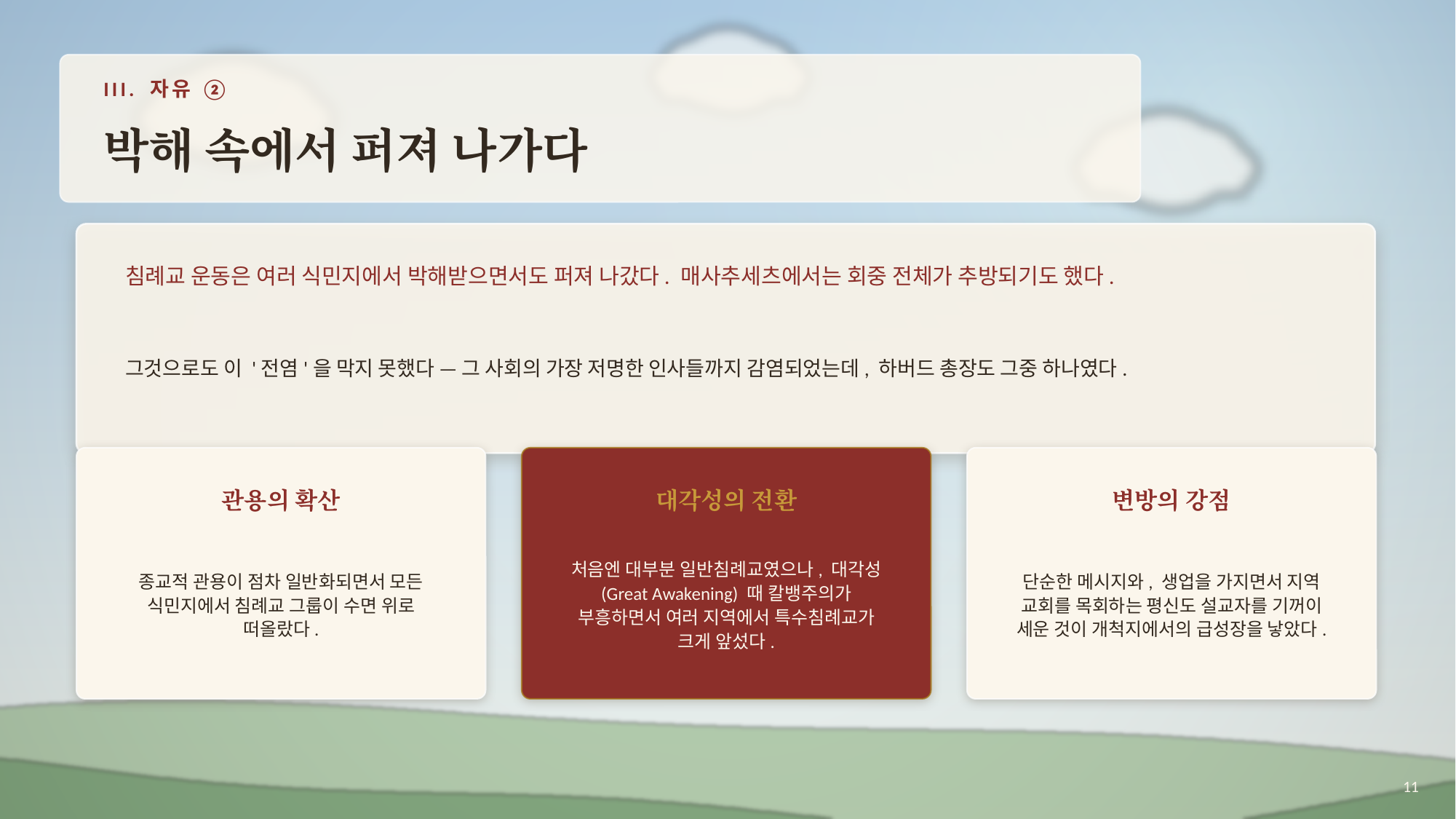

III. 자유 ②
박해 속에서 퍼져 나가다

침례교 운동은 여러 식민지에서 박해받으면서도 퍼져 나갔다. 매사추세츠에서는 회중 전체가 추방되기도 했다.
그것으로도 이 '전염'을 막지 못했다 — 그 사회의 가장 저명한 인사들까지 감염되었는데, 하버드 총장도 그중 하나였다.

관용의 확산
대각성의 전환
변방의 강점
종교적 관용이 점차 일반화되면서 모든 식민지에서 침례교 그룹이 수면 위로 떠올랐다.
처음엔 대부분 일반침례교였으나, 대각성 (Great Awakening) 때 칼뱅주의가 부흥하면서 여러 지역에서 특수침례교가 크게 앞섰다.
단순한 메시지와, 생업을 가지면서 지역 교회를 목회하는 평신도 설교자를 기꺼이 세운 것이 개척지에서의 급성장을 낳았다.
11